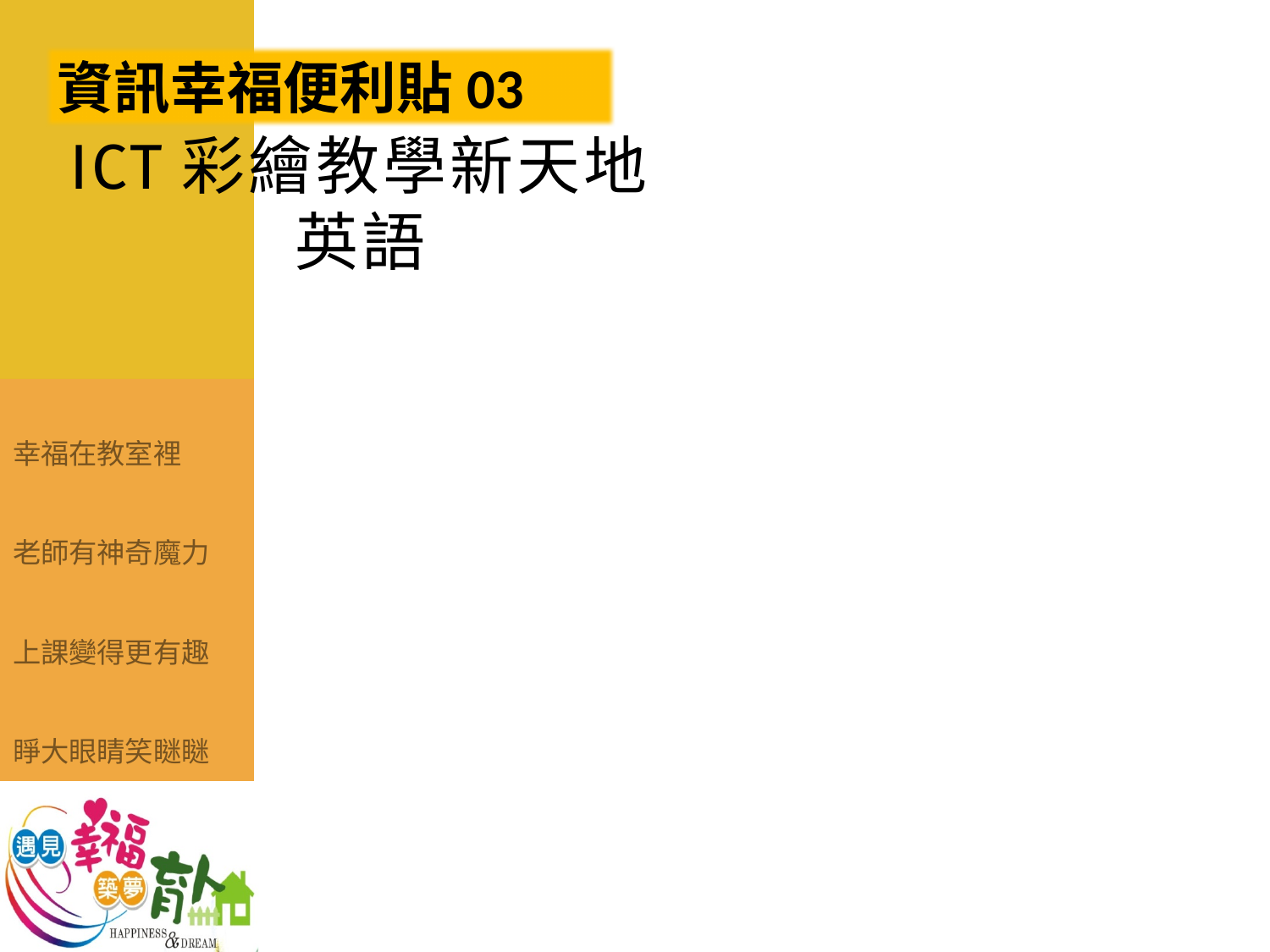

資訊幸福便利貼03
# ICT彩繪教學新天地 英語
幸福在教室裡
老師有神奇魔力
上課變得更有趣
睜大眼睛笑瞇瞇